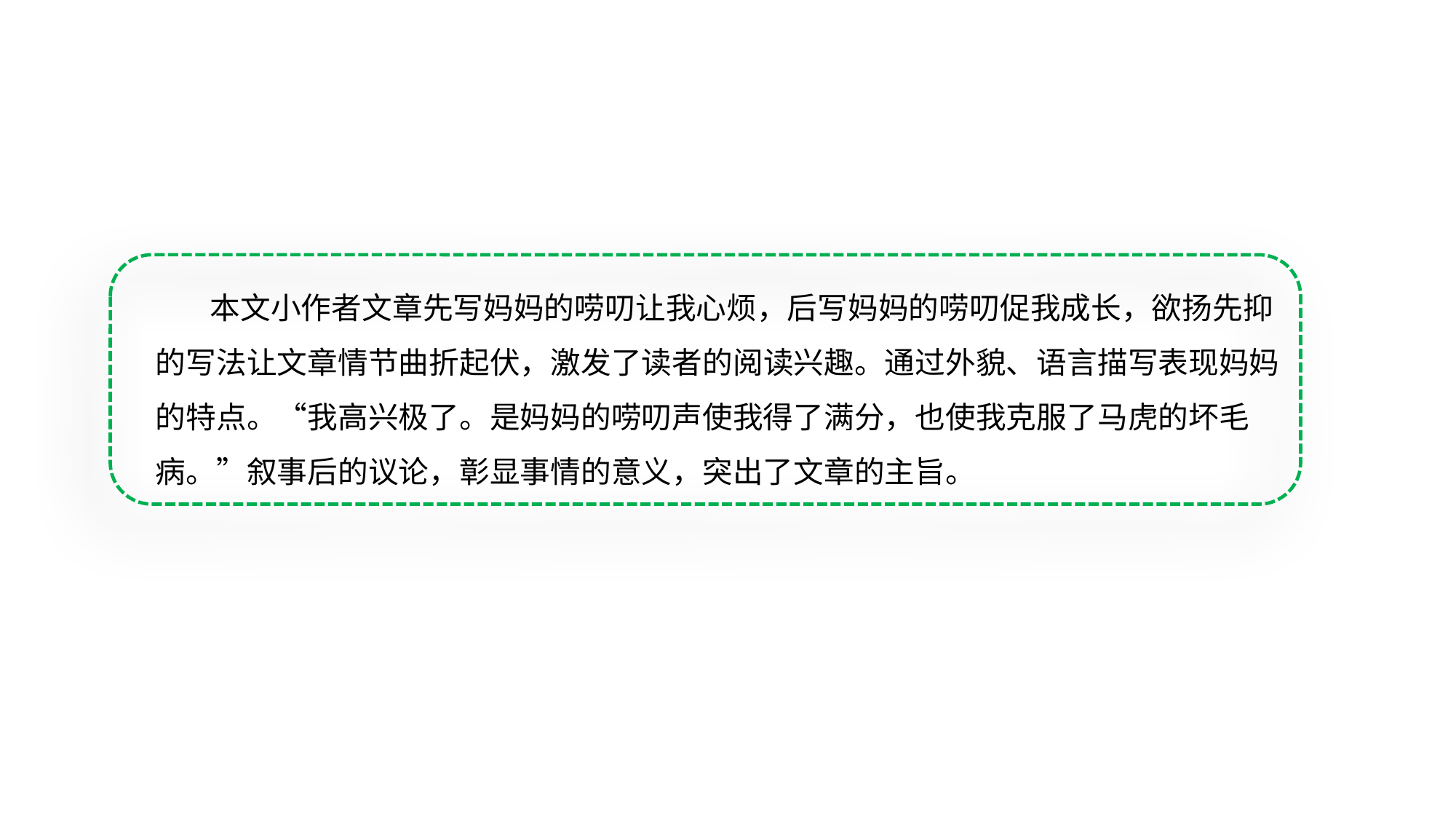

本文小作者文章先写妈妈的唠叨让我心烦，后写妈妈的唠叨促我成长，欲扬先抑的写法让文章情节曲折起伏，激发了读者的阅读兴趣。通过外貌、语言描写表现妈妈的特点。“我高兴极了。是妈妈的唠叨声使我得了满分，也使我克服了马虎的坏毛病。”叙事后的议论，彰显事情的意义，突出了文章的主旨。